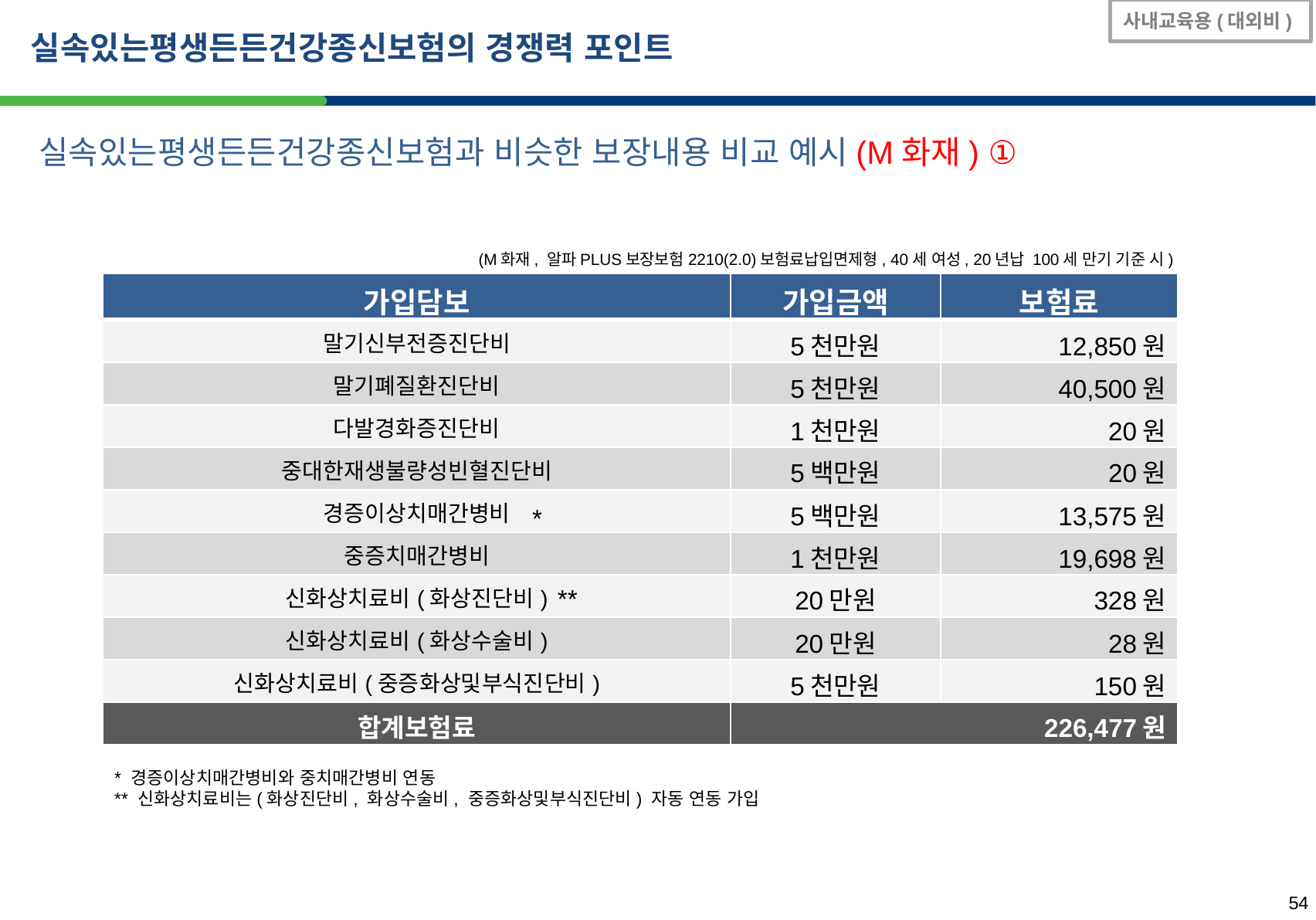

사내교육용(대외비)
실속있는평생든든건강종신보험의 경쟁력 포인트
실속있는평생든든건강종신보험과 비슷한 보장내용 비교 예시(M화재) ①
(M화재, 알파PLUS보장보험2210(2.0)보험료납입면제형, 40세 여성, 20년납 100세 만기 기준 시)
| 가입담보 | 가입금액 | 보험료 |
| --- | --- | --- |
| 말기신부전증진단비 | 5천만원 | 12,850원 |
| 말기폐질환진단비 | 5천만원 | 40,500원 |
| 다발경화증진단비 | 1천만원 | 20원 |
| 중대한재생불량성빈혈진단비 | 5백만원 | 20원 |
| 경증이상치매간병비 | 5백만원 | 13,575원 |
| 중증치매간병비 | 1천만원 | 19,698원 |
| 신화상치료비(화상진단비) | 20만원 | 328원 |
| 신화상치료비(화상수술비) | 20만원 | 28원 |
| 신화상치료비(중증화상및부식진단비) | 5천만원 | 150원 |
| 합계보험료 | 226,477원 | 250,676원 |
*
**
* 경증이상치매간병비와 중치매간병비 연동
** 신화상치료비는(화상진단비, 화상수술비, 중증화상및부식진단비) 자동 연동 가입